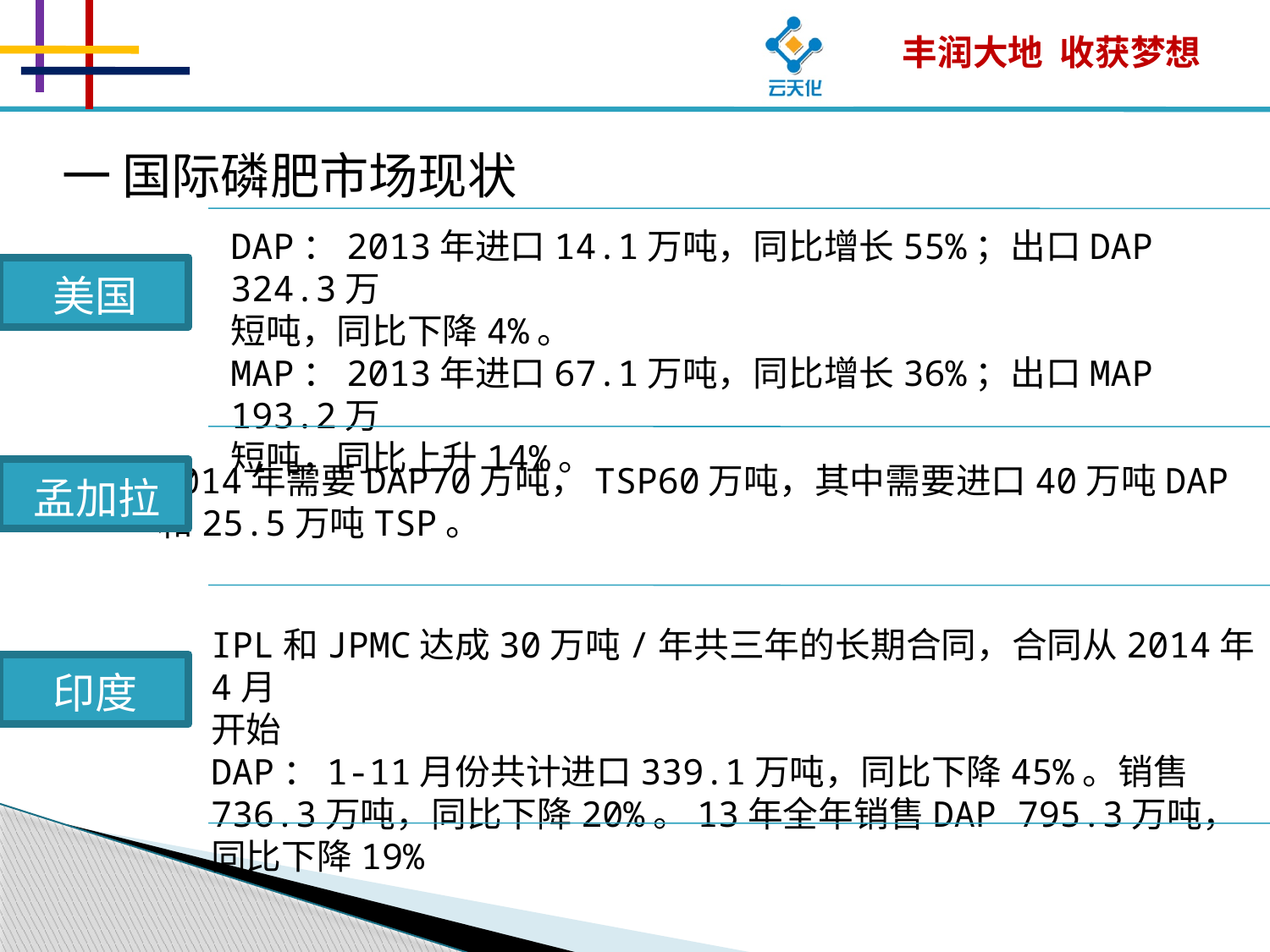

一 国际磷肥市场现状
DAP：2013年进口14.1万吨，同比增长55%；出口DAP 324.3万
短吨，同比下降4%。
MAP：2013年进口67.1万吨，同比增长36%；出口MAP 193.2万
短吨，同比上升14%。

美国
2014年需要DAP70万吨，TSP60万吨，其中需要进口40万吨DAP
和25.5万吨TSP。

孟加拉
IPL和JPMC达成30万吨/年共三年的长期合同，合同从2014年4月
开始
DAP：1-11月份共计进口339.1万吨，同比下降45%。销售736.3万吨，同比下降20%。13年全年销售DAP 795.3万吨，同比下降19%

印度